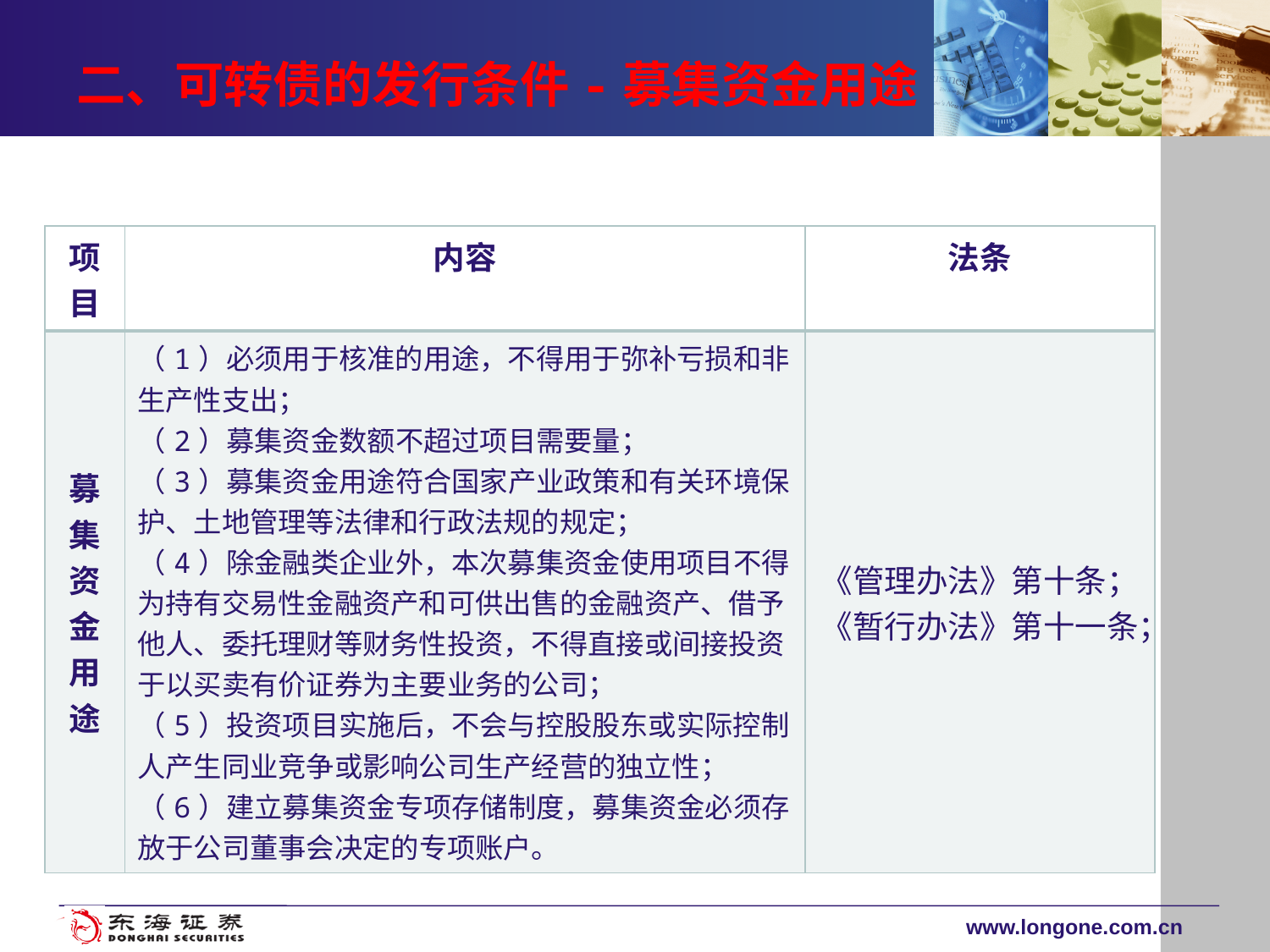

# 二、可转债的发行条件-募集资金用途

| 项目 | 内容 | 法条 |
| --- | --- | --- |
| 募集资金用途 | （1）必须用于核准的用途，不得用于弥补亏损和非生产性支出； （2）募集资金数额不超过项目需要量； （3）募集资金用途符合国家产业政策和有关环境保护、土地管理等法律和行政法规的规定； （4）除金融类企业外，本次募集资金使用项目不得为持有交易性金融资产和可供出售的金融资产、借予他人、委托理财等财务性投资，不得直接或间接投资于以买卖有价证券为主要业务的公司； （5）投资项目实施后，不会与控股股东或实际控制人产生同业竞争或影响公司生产经营的独立性； （6）建立募集资金专项存储制度，募集资金必须存放于公司董事会决定的专项账户。 | 《管理办法》第十条； 《暂行办法》第十一条； |
www.longone.com.cn